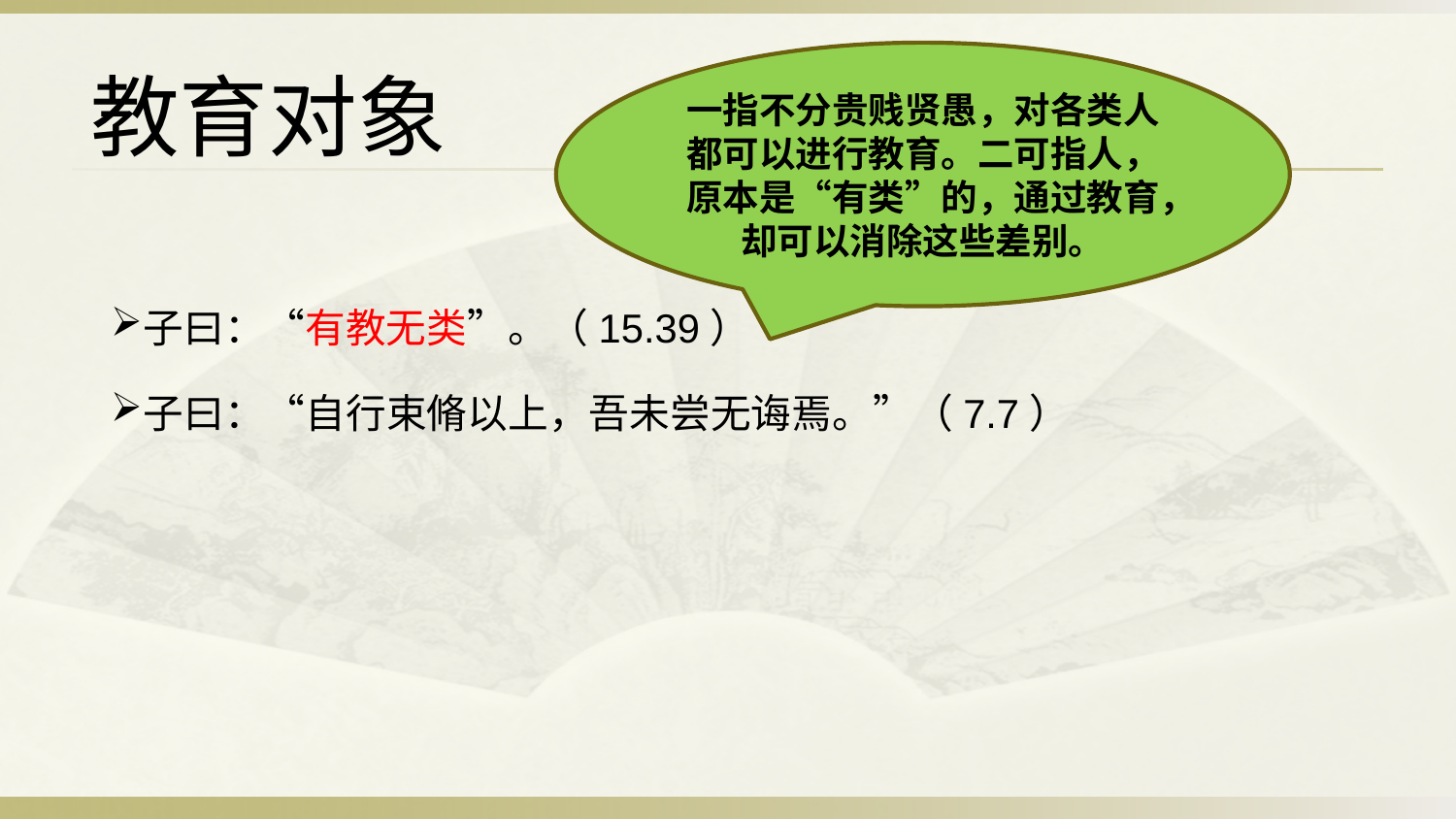

一指不分贵贱贤愚，对各类人都可以进行教育。二可指人，原本是“有类”的，通过教育，却可以消除这些差别。
教育对象

子曰：“有教无类”。（15.39）
子曰：“自行束脩以上，吾未尝无诲焉。”（7.7）